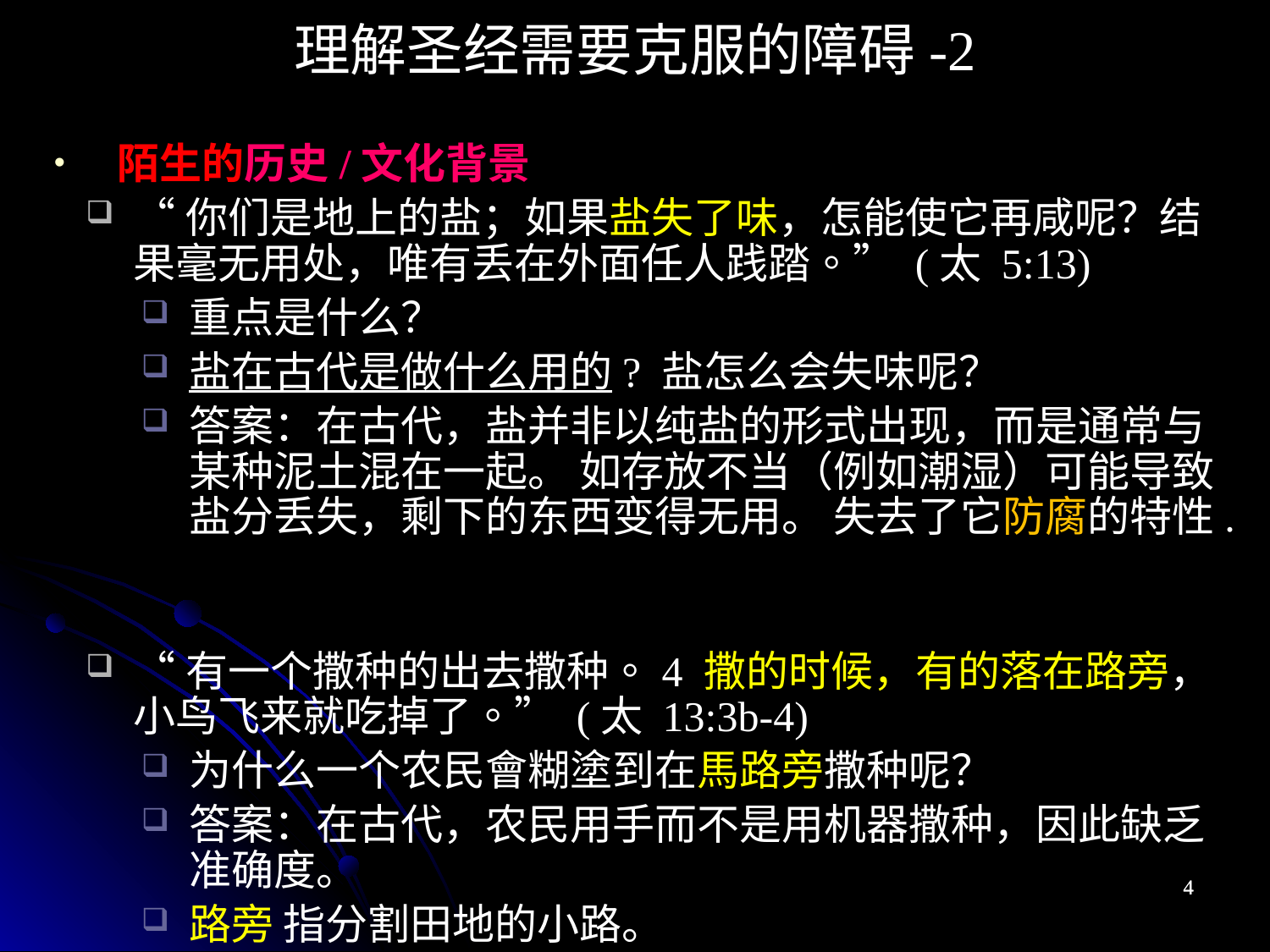

理解圣经需要克服的障碍-2
陌生的历史/文化背景
“你们是地上的盐；如果盐失了味，怎能使它再咸呢？结果毫无用处，唯有丢在外面任人践踏。” (太 5:13)
重点是什么？
盐在古代是做什么用的? 盐怎么会失味呢？
答案：在古代，盐并非以纯盐的形式出现，而是通常与某种泥土混在一起。 如存放不当（例如潮湿）可能导致盐分丢失，剩下的东西变得无用。 失去了它防腐的特性.

“有一个撒种的出去撒种。4 撒的时候，有的落在路旁，小鸟飞来就吃掉了。” (太 13:3b-4)
为什么一个农民會糊塗到在馬路旁撒种呢？
答案：在古代，农民用手而不是用机器撒种，因此缺乏准确度。
路旁 指分割田地的小路。
4
4